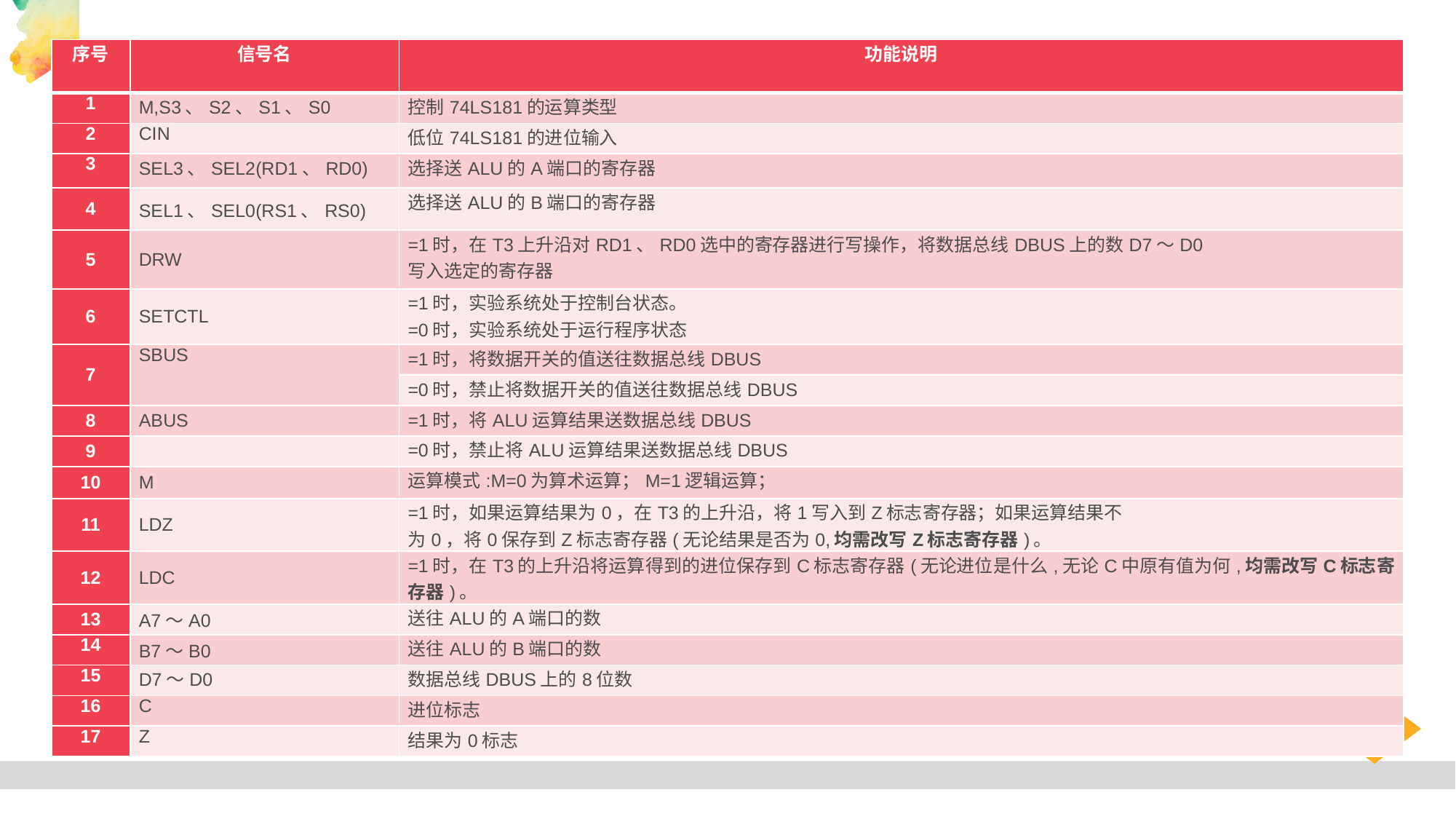

| 序号 | 信号名 | 功能说明 |
| --- | --- | --- |
| 1 | M,S3、S2、S1、S0 | 控制74LS181的运算类型 |
| 2 | CIN | 低位74LS181的进位输入 |
| 3 | SEL3、SEL2(RD1、RD0) | 选择送ALU的A端口的寄存器 |
| 4 | SEL1、SEL0(RS1、RS0) | 选择送ALU的B端口的寄存器 |
| 5 | DRW | =1时，在T3上升沿对RD1、RD0选中的寄存器进行写操作，将数据总线DBUS上的数D7～D0 写入选定的寄存器 |
| 6 | SETCTL | =1时，实验系统处于控制台状态。 =0时，实验系统处于运行程序状态 |
| 7 | SBUS | =1时，将数据开关的值送往数据总线DBUS |
|  |  | =0时，禁止将数据开关的值送往数据总线DBUS |
| 8 | ABUS | =1时，将ALU运算结果送数据总线DBUS |
| 9 |  | =0时，禁止将ALU运算结果送数据总线DBUS |
| 10 | M | 运算模式:M=0为算术运算；M=1逻辑运算； |
| 11 | LDZ | =1时，如果运算结果为0，在T3的上升沿，将1写入到Z标志寄存器；如果运算结果不 为0，将0保存到Z标志寄存器(无论结果是否为0,均需改写Z标志寄存器)。 |
| 12 | LDC | =1时，在T3的上升沿将运算得到的进位保存到C标志寄存器(无论进位是什么,无论C中原有值为何,均需改写C标志寄存器)。 |
| 13 | A7～A0 | 送往ALU的A端口的数 |
| 14 | B7～B0 | 送往ALU的B端口的数 |
| 15 | D7～D0 | 数据总线DBUS上的8位数 |
| 16 | C | 进位标志 |
| 17 | Z | 结果为0标志 |